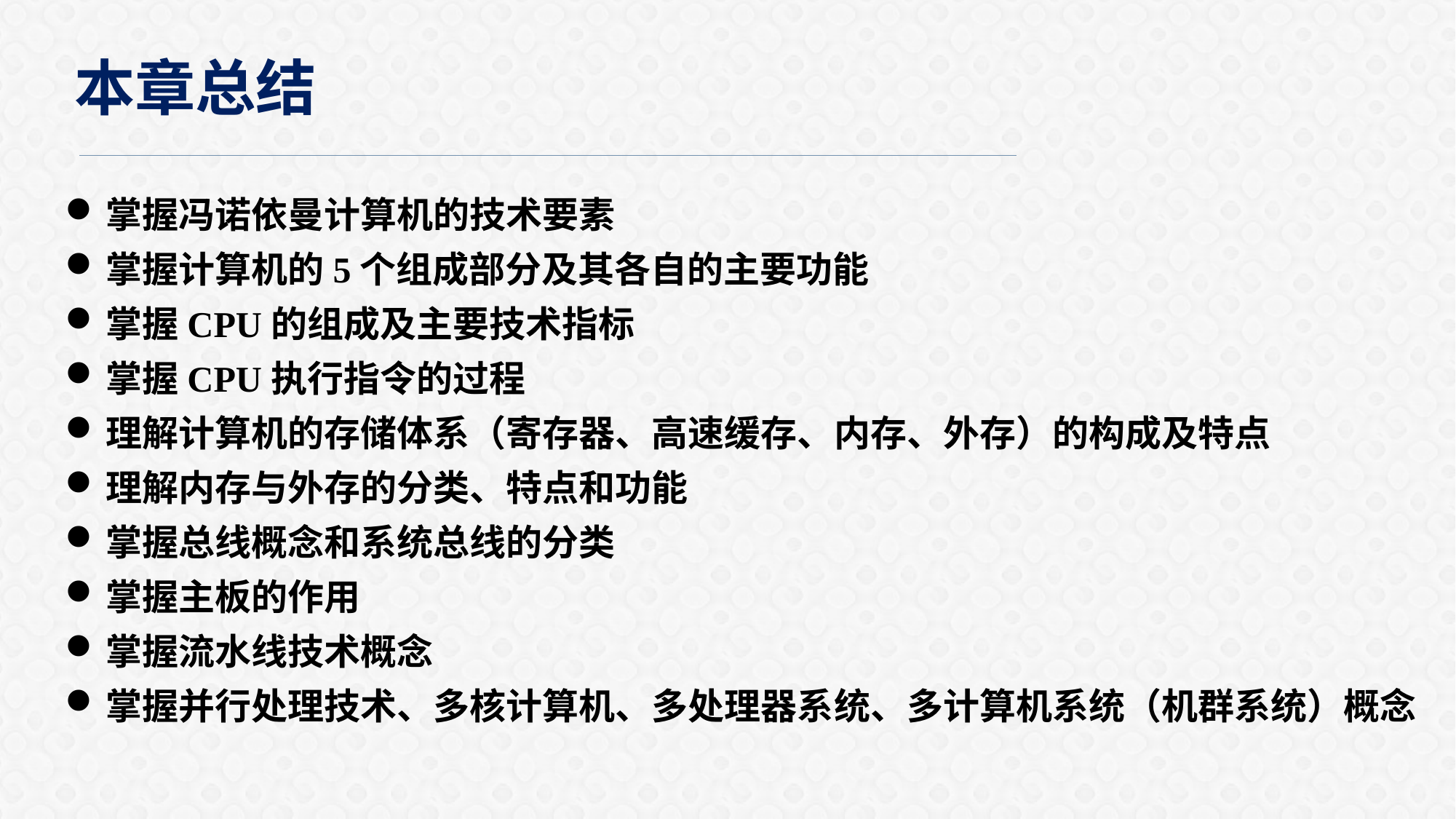

本章总结
掌握冯诺依曼计算机的技术要素
掌握计算机的5个组成部分及其各自的主要功能
掌握CPU的组成及主要技术指标
掌握CPU执行指令的过程
理解计算机的存储体系（寄存器、高速缓存、内存、外存）的构成及特点
理解内存与外存的分类、特点和功能
掌握总线概念和系统总线的分类
掌握主板的作用
掌握流水线技术概念
掌握并行处理技术、多核计算机、多处理器系统、多计算机系统（机群系统）概念